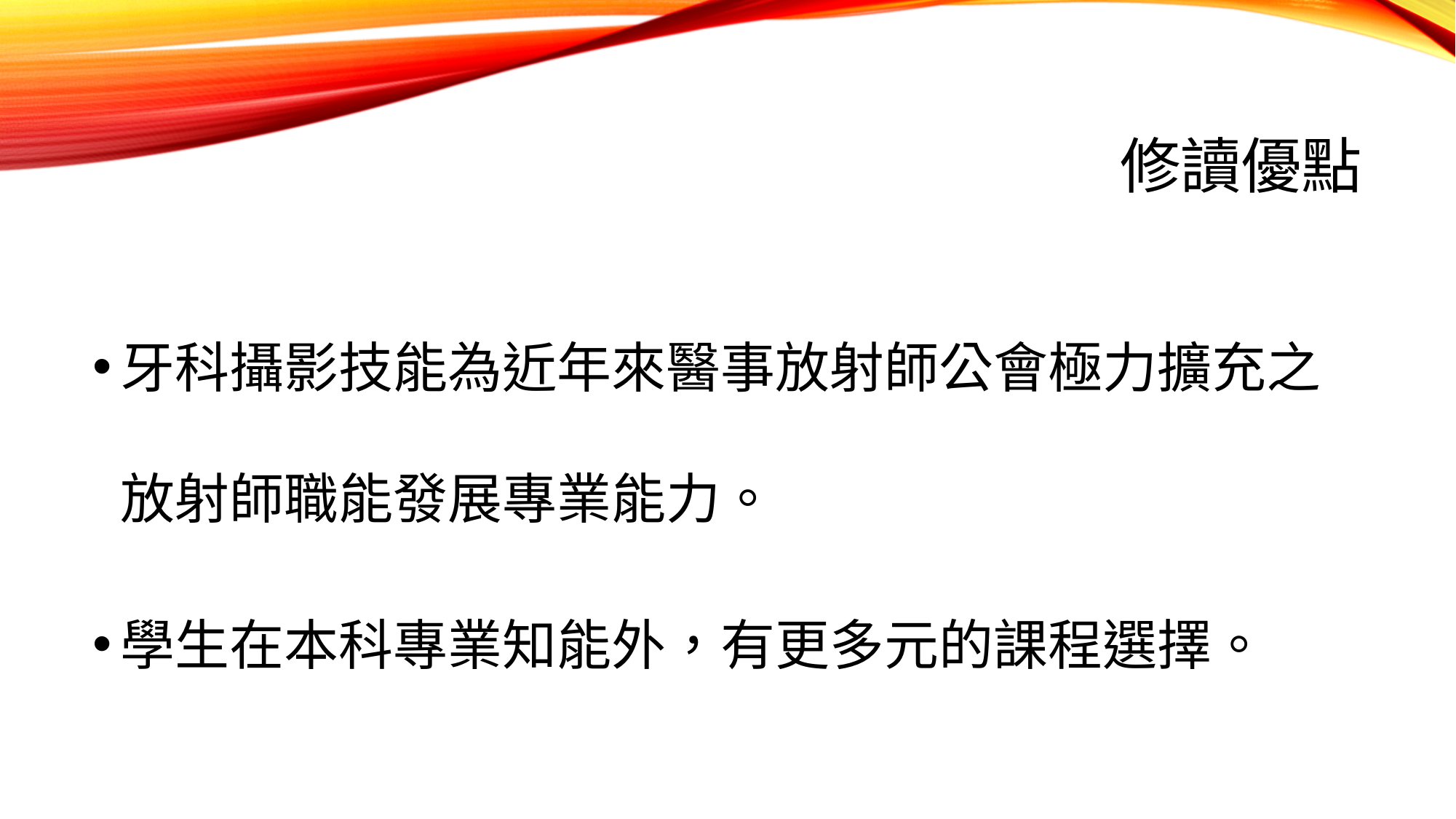

# 修讀優點
牙科攝影技能為近年來醫事放射師公會極力擴充之放射師職能發展專業能力。
學生在本科專業知能外，有更多元的課程選擇。